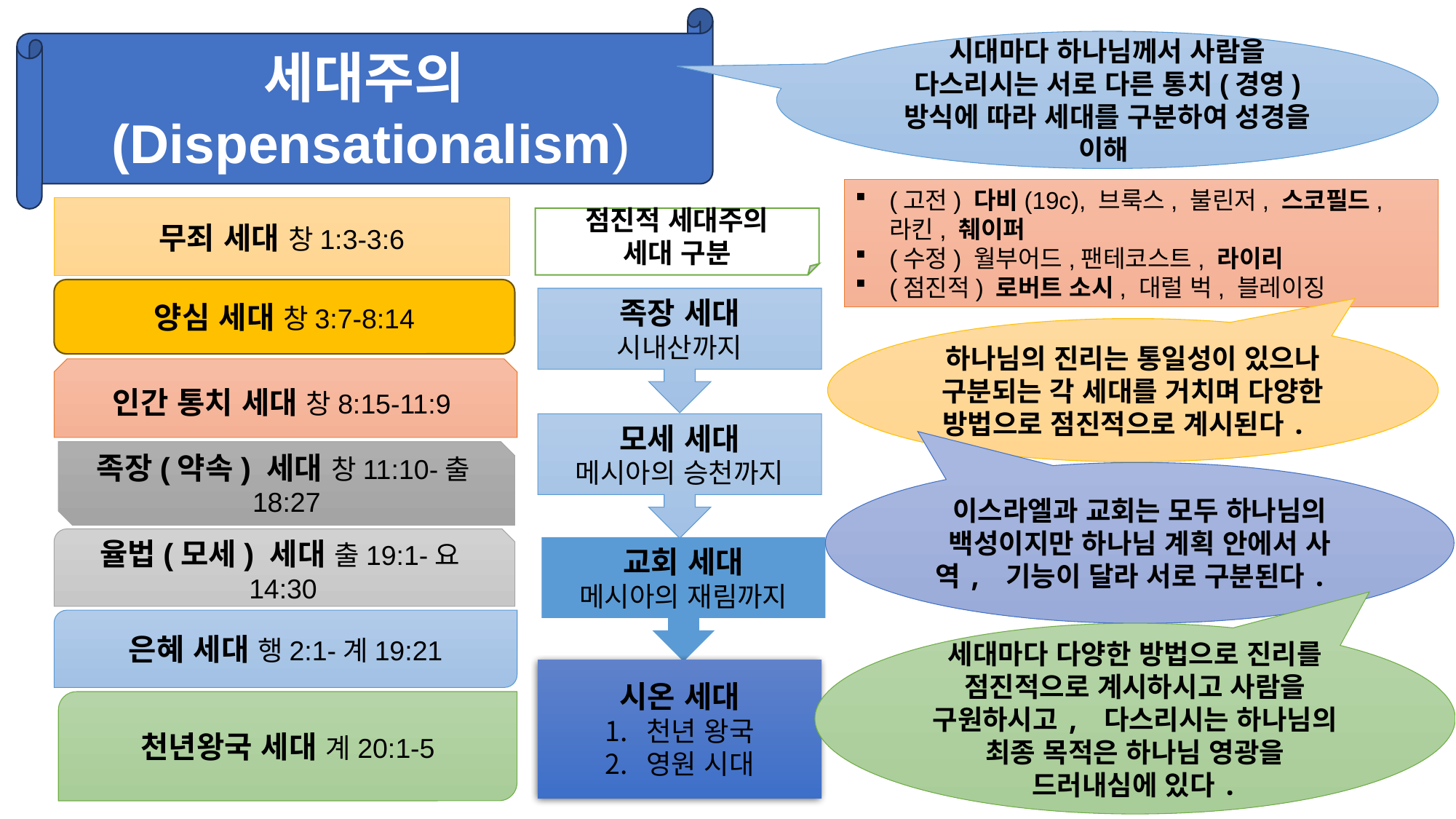

세대주의(Dispensationalism)
시대마다 하나님께서 사람을 다스리시는 서로 다른 통치(경영) 방식에 따라 세대를 구분하여 성경을 이해
(고전) 다비(19c), 브룩스, 불린저, 스코필드, 라킨, 췌이퍼
(수정) 월부어드,팬테코스트, 라이리
(점진적) 로버트 소시, 대럴 벅, 블레이징
무죄 세대 창1:3-3:6
점진적 세대주의
세대 구분
양심 세대 창3:7-8:14
족장 세대
시내산까지
하나님의 진리는 통일성이 있으나 구분되는 각 세대를 거치며 다양한 방법으로 점진적으로 계시된다.
인간 통치 세대 창8:15-11:9
모세 세대
메시아의 승천까지
족장(약속) 세대 창11:10-출18:27
이스라엘과 교회는 모두 하나님의 백성이지만 하나님 계획 안에서 사역, 기능이 달라 서로 구분된다.
율법(모세) 세대 출19:1-요14:30
교회 세대
메시아의 재림까지
은혜 세대 행2:1-계19:21
세대마다 다양한 방법으로 진리를 점진적으로 계시하시고 사람을 구원하시고, 다스리시는 하나님의 최종 목적은 하나님 영광을 드러내심에 있다.
시온 세대
천년 왕국
영원 시대
천년왕국 세대 계20:1-5